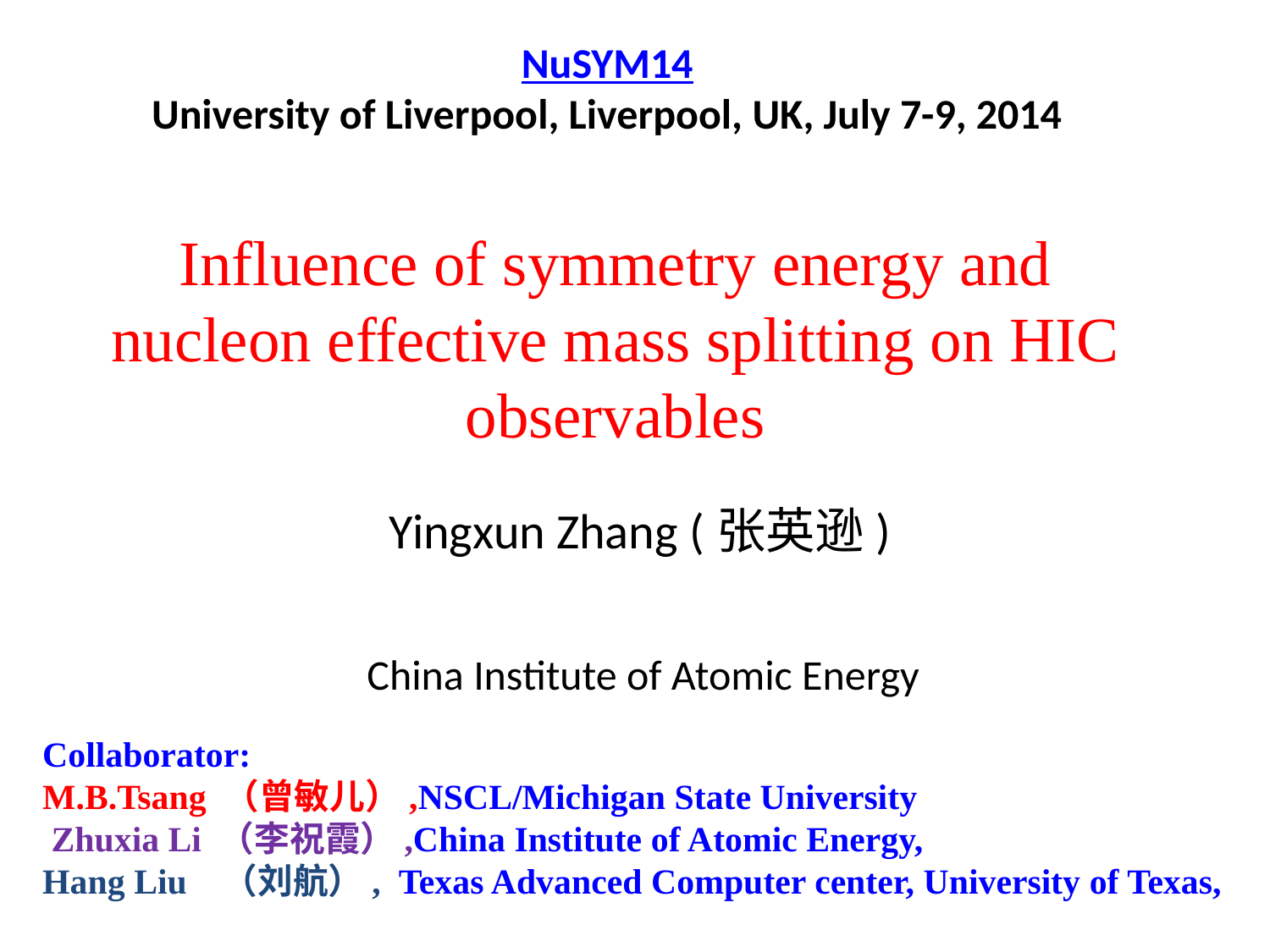

NuSYM14
University of Liverpool, Liverpool, UK, July 7-9, 2014
Influence of symmetry energy and nucleon effective mass splitting on HIC observables
Yingxun Zhang (张英逊)
China Institute of Atomic Energy
Collaborator:
M.B.Tsang （曾敏儿）,NSCL/Michigan State University
 Zhuxia Li （李祝霞）,China Institute of Atomic Energy,
Hang Liu   （刘航）,  Texas Advanced Computer center, University of Texas,